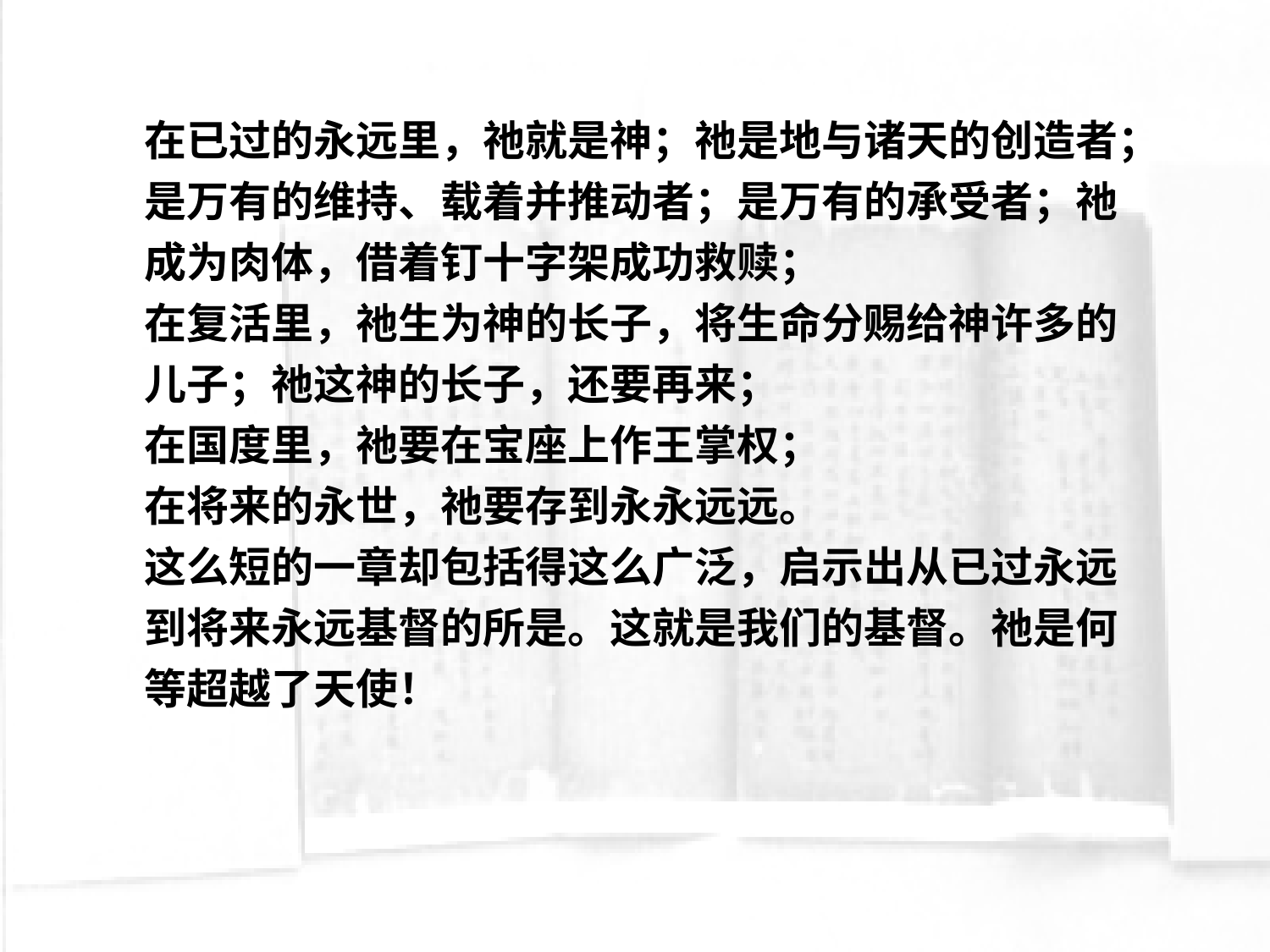

在已过的永远里，祂就是神；祂是地与诸天的创造者；是万有的维持、载着并推动者；是万有的承受者；祂成为肉体，借着钉十字架成功救赎；
在复活里，祂生为神的长子，将生命分赐给神许多的儿子；祂这神的长子，还要再来；
在国度里，祂要在宝座上作王掌权；
在将来的永世，祂要存到永永远远。
这么短的一章却包括得这么广泛，启示出从已过永远到将来永远基督的所是。这就是我们的基督。祂是何等超越了天使！